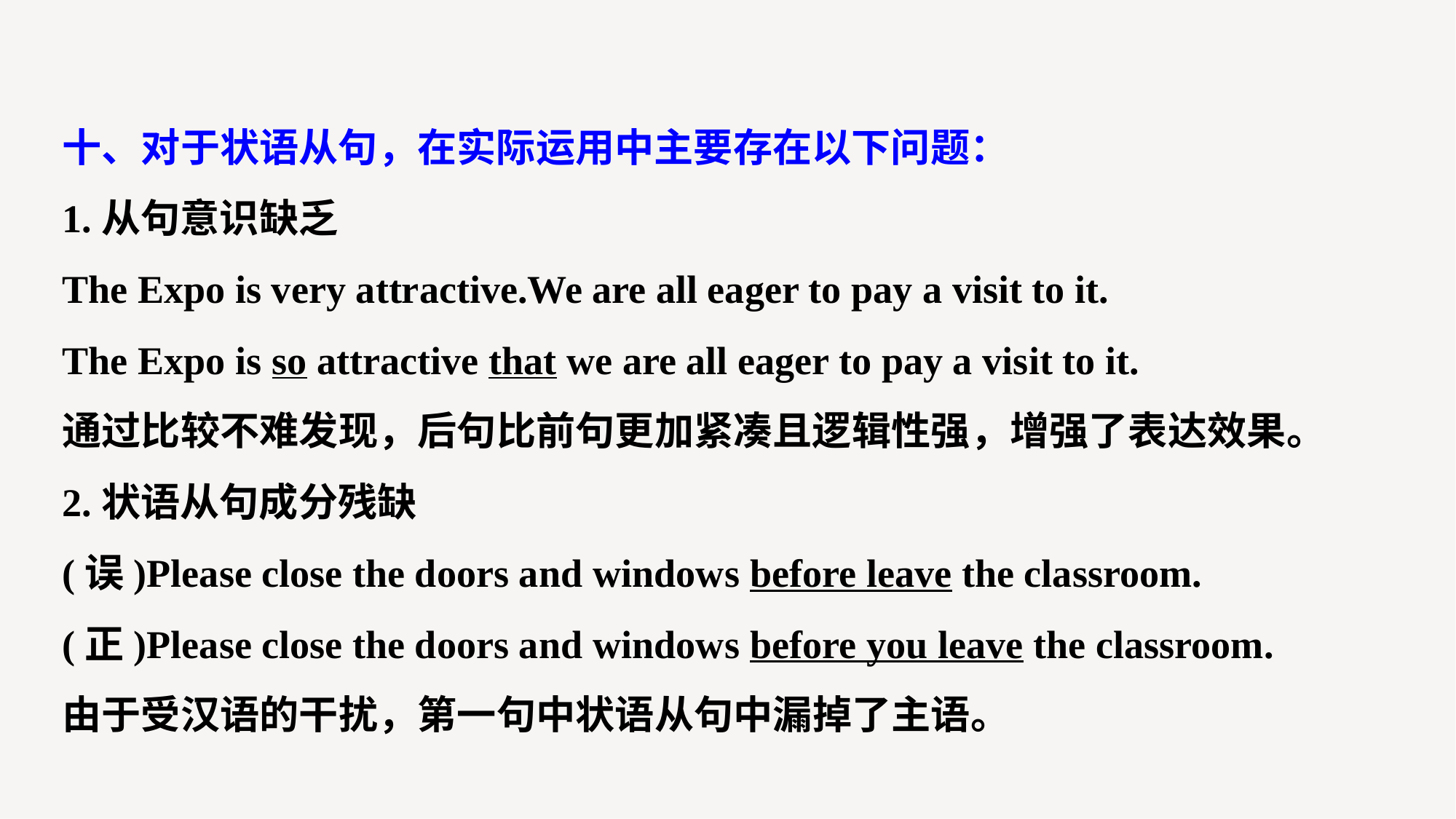

十、对于状语从句，在实际运用中主要存在以下问题：
1.从句意识缺乏
The Expo is very attractive.We are all eager to pay a visit to it.
The Expo is so attractive that we are all eager to pay a visit to it.
通过比较不难发现，后句比前句更加紧凑且逻辑性强，增强了表达效果。
2.状语从句成分残缺
(误)Please close the doors and windows before leave the classroom.
(正)Please close the doors and windows before you leave the classroom.
由于受汉语的干扰，第一句中状语从句中漏掉了主语。